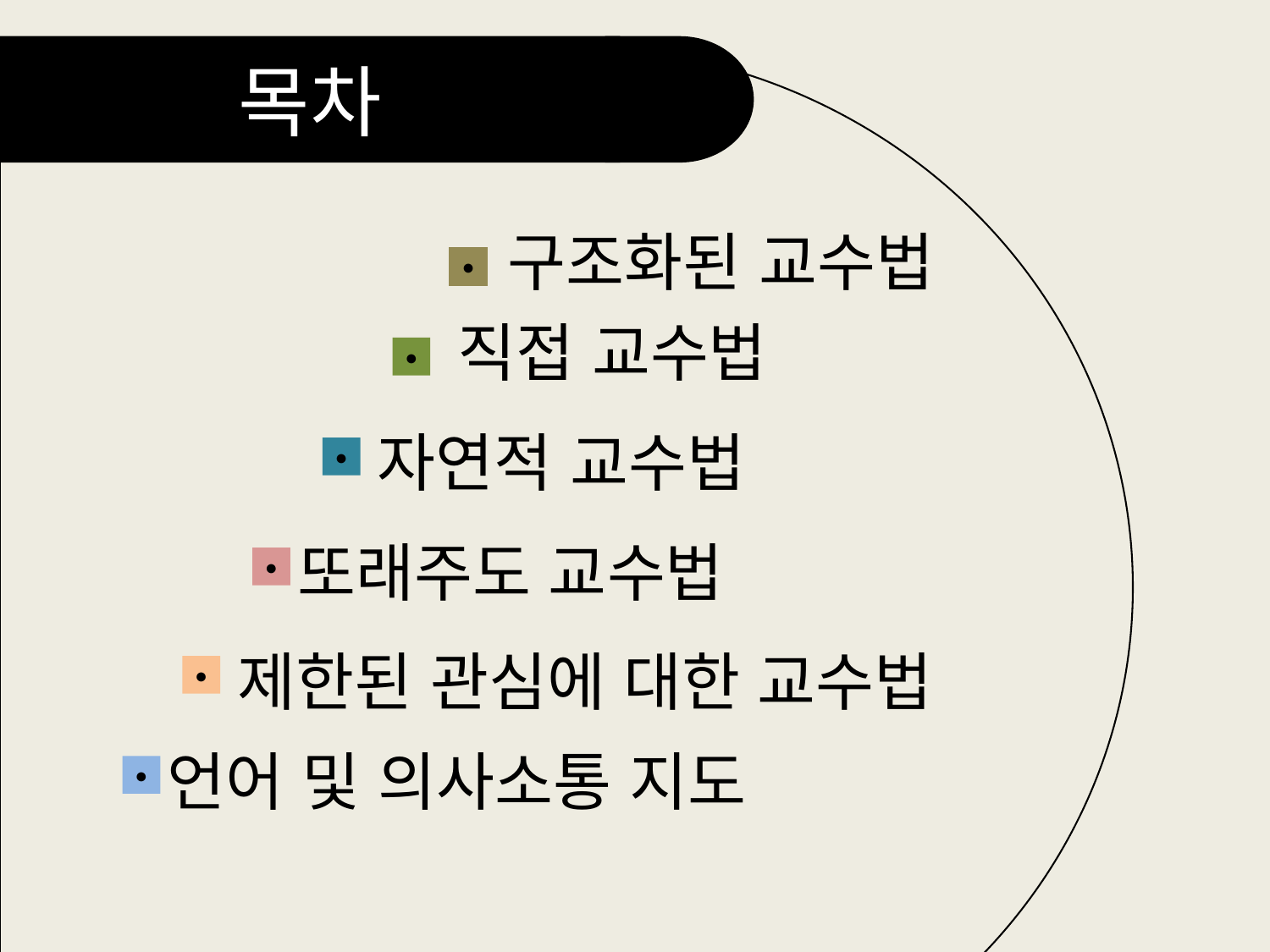

목차

구조화된 교수법
●
직접 교수법
●
자연적 교수법
●
또래주도 교수법
●
제한된 관심에 대한 교수법
●
언어 및 의사소통 지도
●